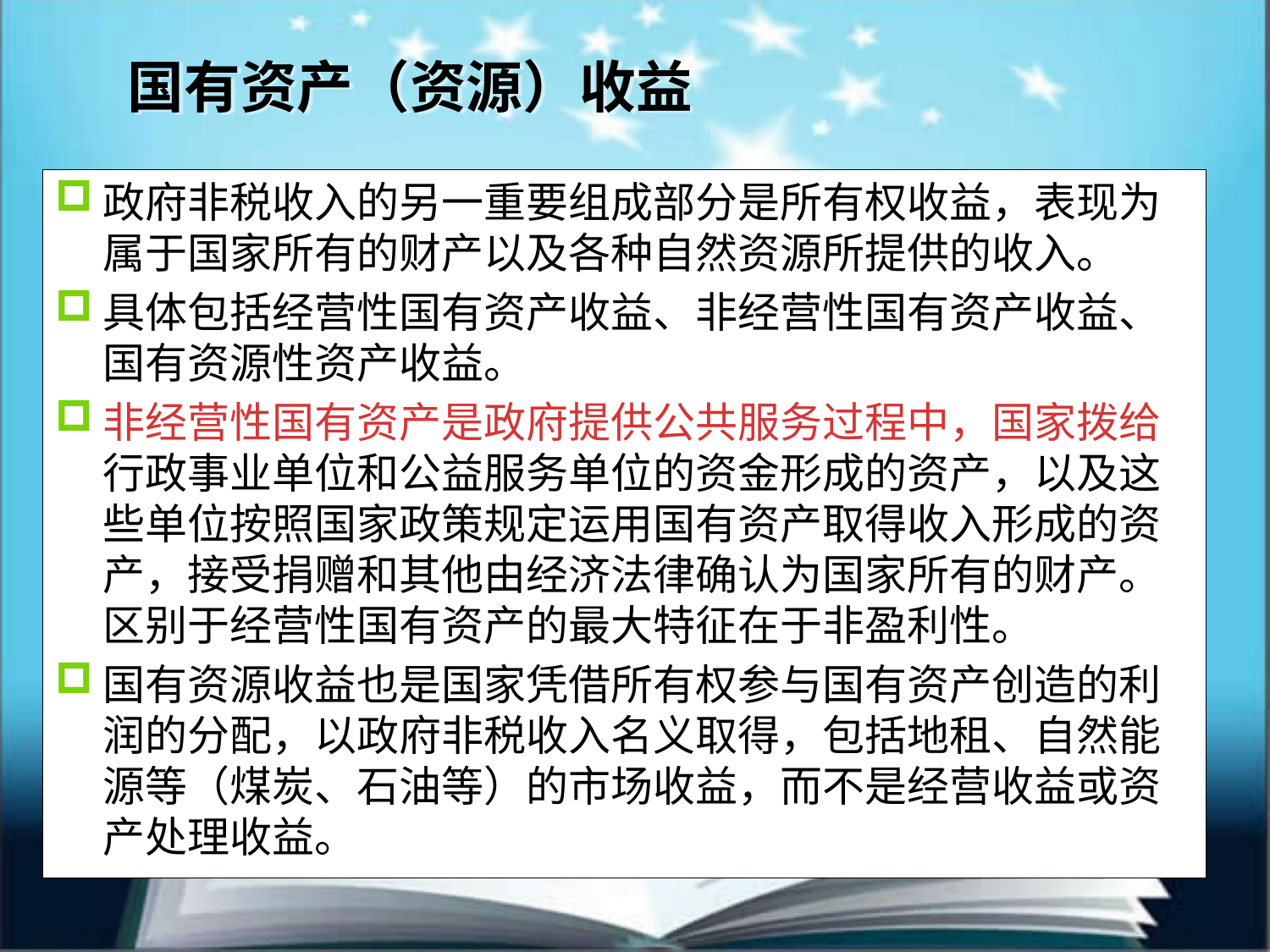

政府非税收入的另一重要组成部分是所有权收益，表现为属于国家所有的财产以及各种自然资源所提供的收入。
具体包括经营性国有资产收益、非经营性国有资产收益、国有资源性资产收益。
非经营性国有资产是政府提供公共服务过程中，国家拨给行政事业单位和公益服务单位的资金形成的资产，以及这些单位按照国家政策规定运用国有资产取得收入形成的资产，接受捐赠和其他由经济法律确认为国家所有的财产。区别于经营性国有资产的最大特征在于非盈利性。
国有资源收益也是国家凭借所有权参与国有资产创造的利润的分配，以政府非税收入名义取得，包括地租、自然能源等（煤炭、石油等）的市场收益，而不是经营收益或资产处理收益。

国有资产（资源）收益